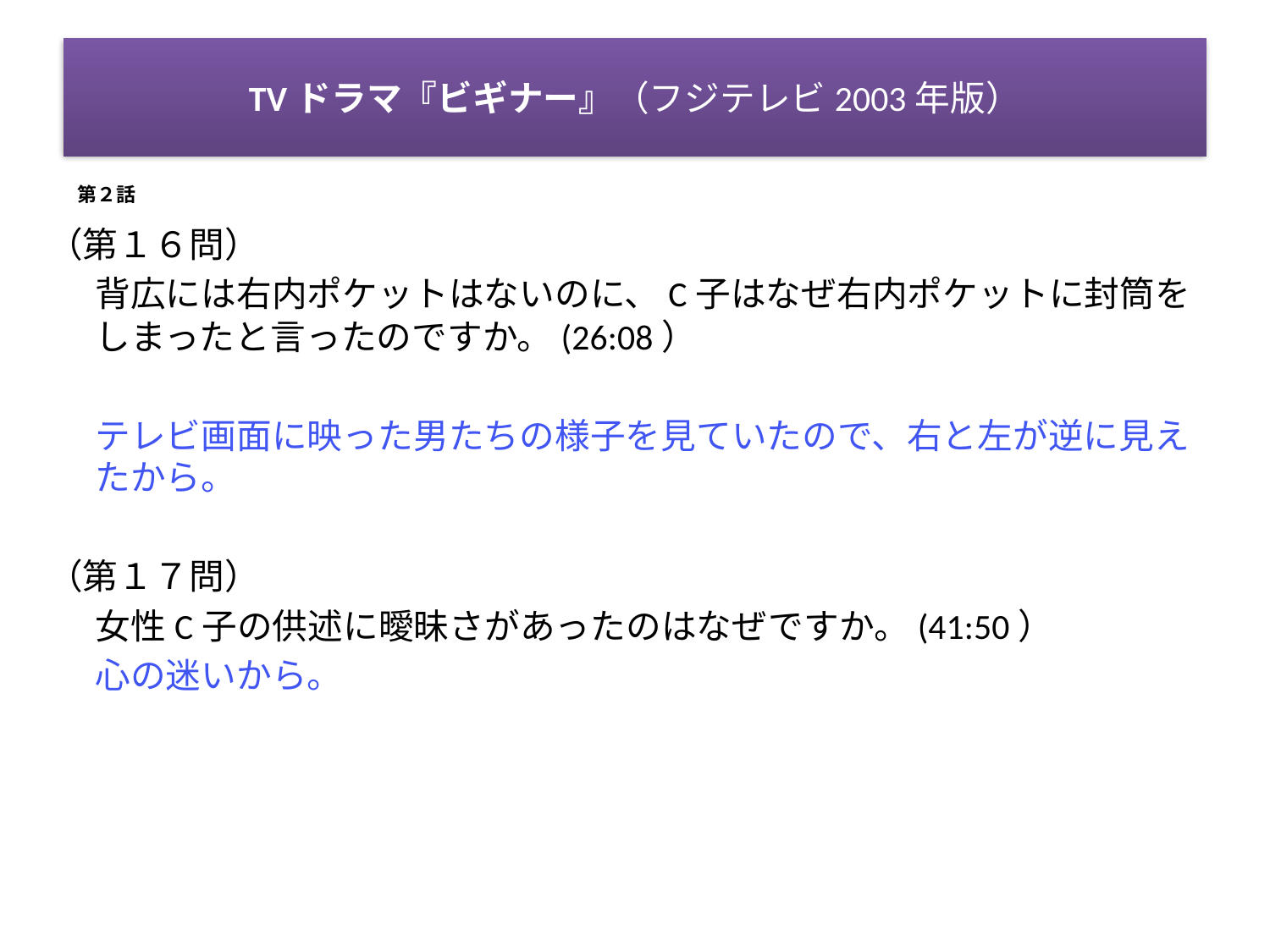

# TVドラマ『ビギナー』（フジテレビ2003年版）
第２話
（第１６問）
	背広には右内ポケットはないのに、C子はなぜ右内ポケットに封筒をしまったと言ったのですか。(26:08）

	テレビ画面に映った男たちの様子を見ていたので、右と左が逆に見えたから。

（第１７問）
	女性C子の供述に曖昧さがあったのはなぜですか。(41:50）
	心の迷いから。